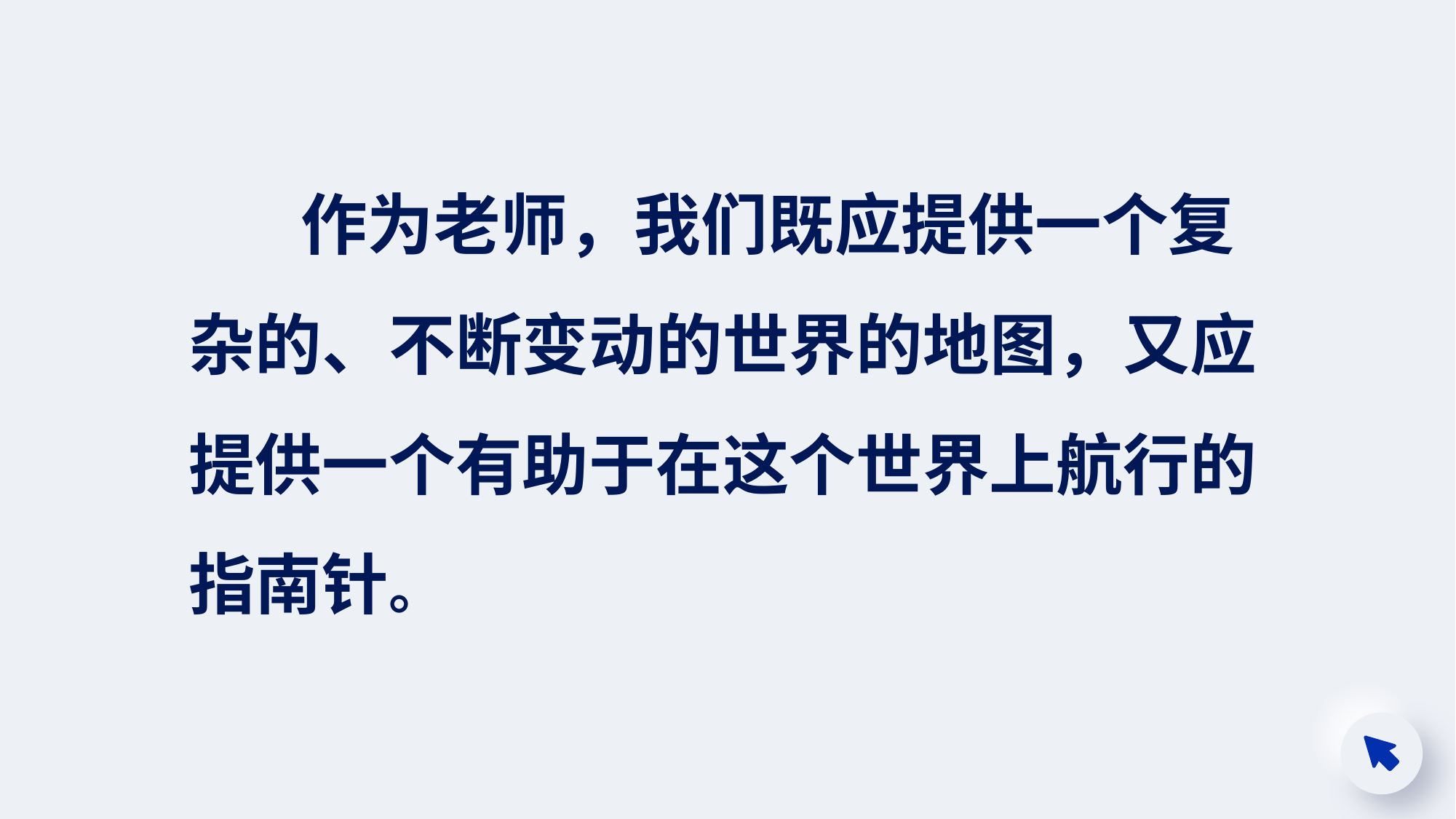

作为老师，我们既应提供一个复杂的、不断变动的世界的地图，又应提供一个有助于在这个世界上航行的指南针。